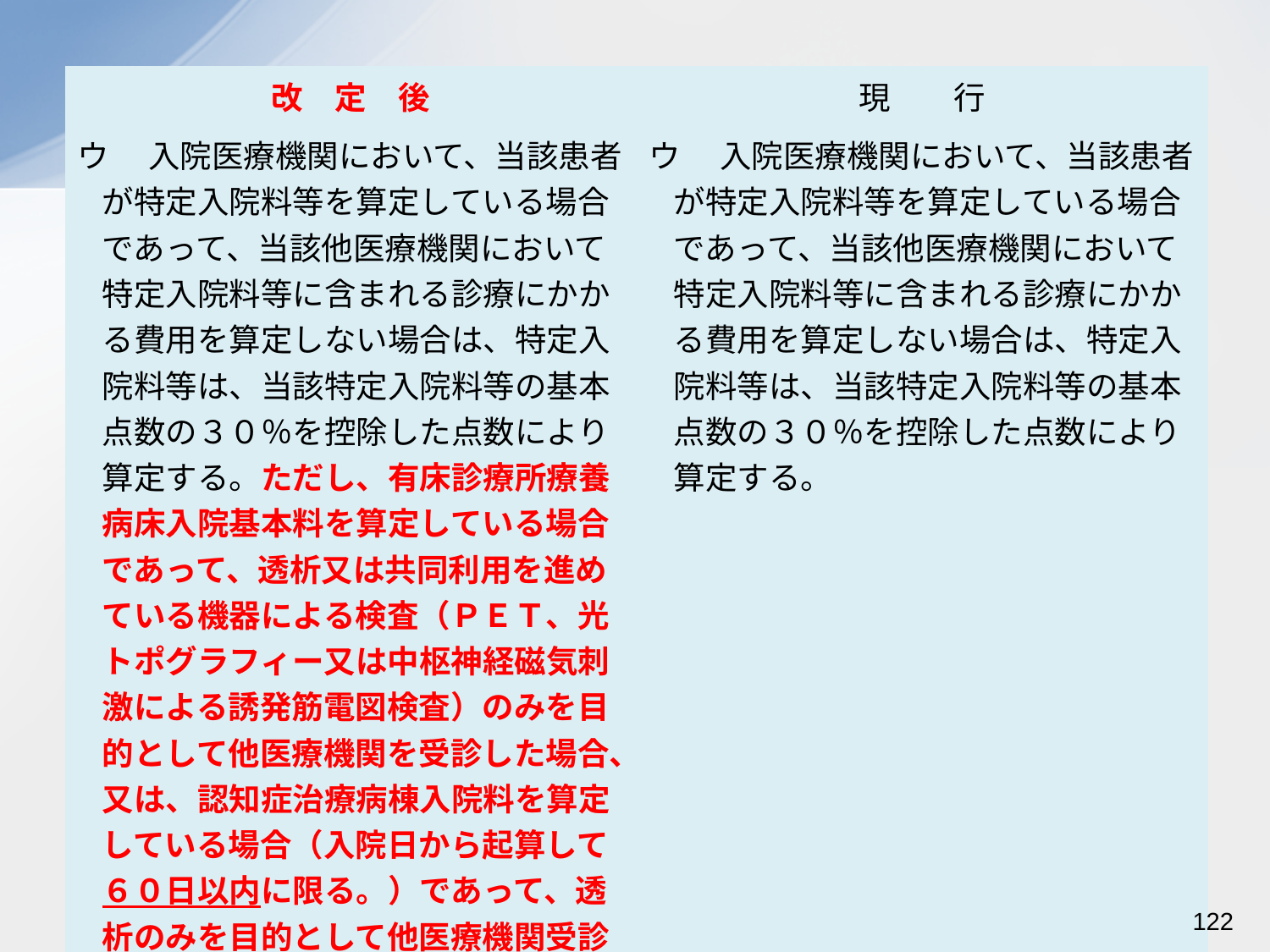

| 改　定　後 | 現　　行 |
| --- | --- |
| ウ 　入院医療機関において、当該患者が特定入院料等を算定している場合であって、当該他医療機関において特定入院料等に含まれる診療にかかる費用を算定しない場合は、特定入院料等は、当該特定入院料等の基本点数の３０％を控除した点数により算定する。ただし、有床診療所療養病床入院基本料を算定している場合であって、透析又は共同利用を進めている機器による検査（ＰＥＴ、光トポグラフィー又は中枢神経磁気刺激による誘発筋電図検査）のみを目的として他医療機関を受診した場合、又は、認知症治療病棟入院料を算定している場合（入院日から起算して６０日以内に限る。）であって、透析のみを目的として他医療機関受診をした場合は、当該特定入院料等の基本点数の１５％を控除した点数により算定する。 | ウ 　入院医療機関において、当該患者が特定入院料等を算定している場合であって、当該他医療機関において特定入院料等に含まれる診療にかかる費用を算定しない場合は、特定入院料等は、当該特定入院料等の基本点数の３０％を控除した点数により算定する。 |
122